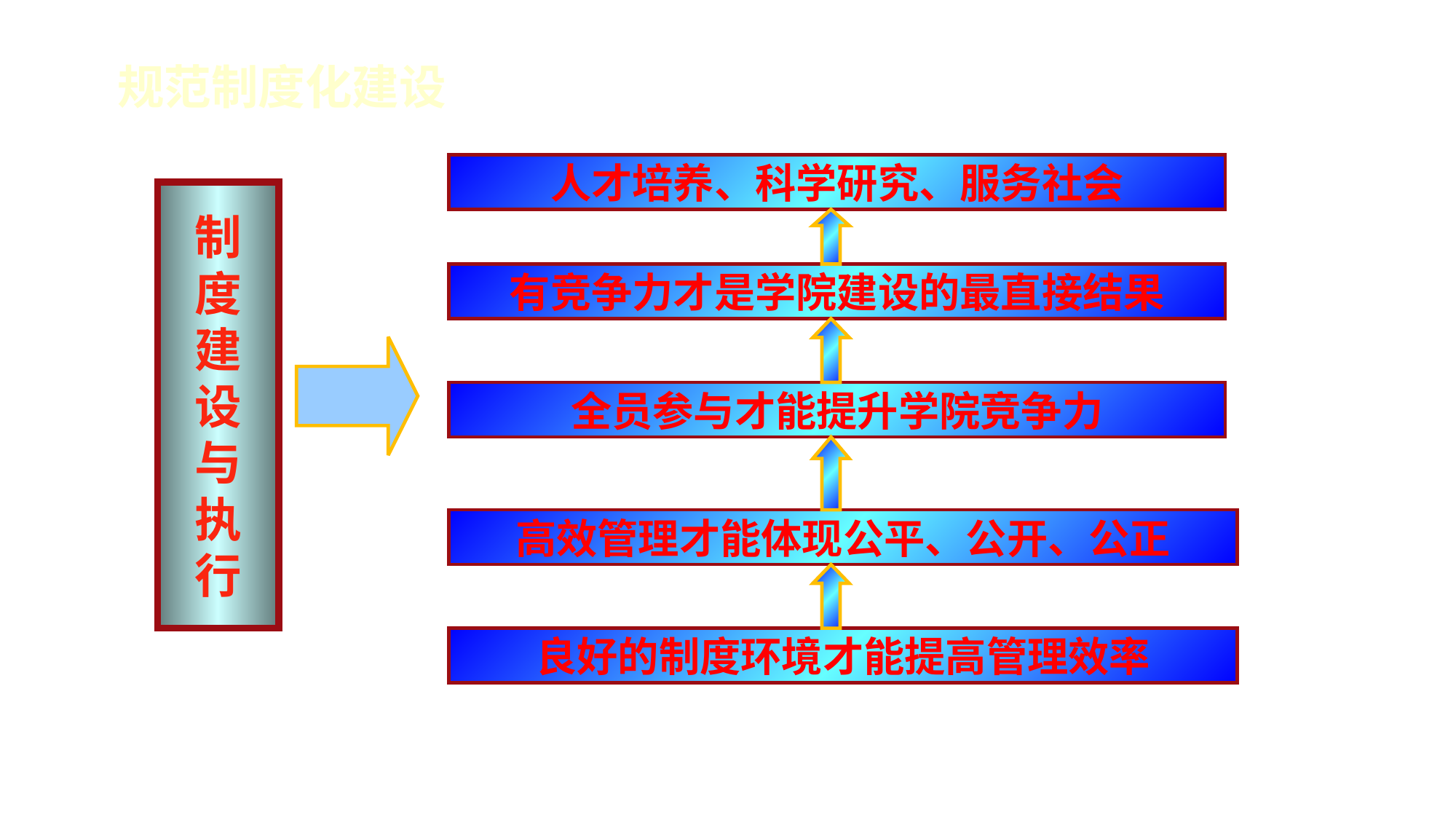

规范制度化建设
人才培养、科学研究、服务社会

制
度
建
设
与
执
行

有竞争力才是学院建设的最直接结果

全员参与才能提升学院竞争力

高效管理才能体现公平、公开、公正

良好的制度环境才能提高管理效率